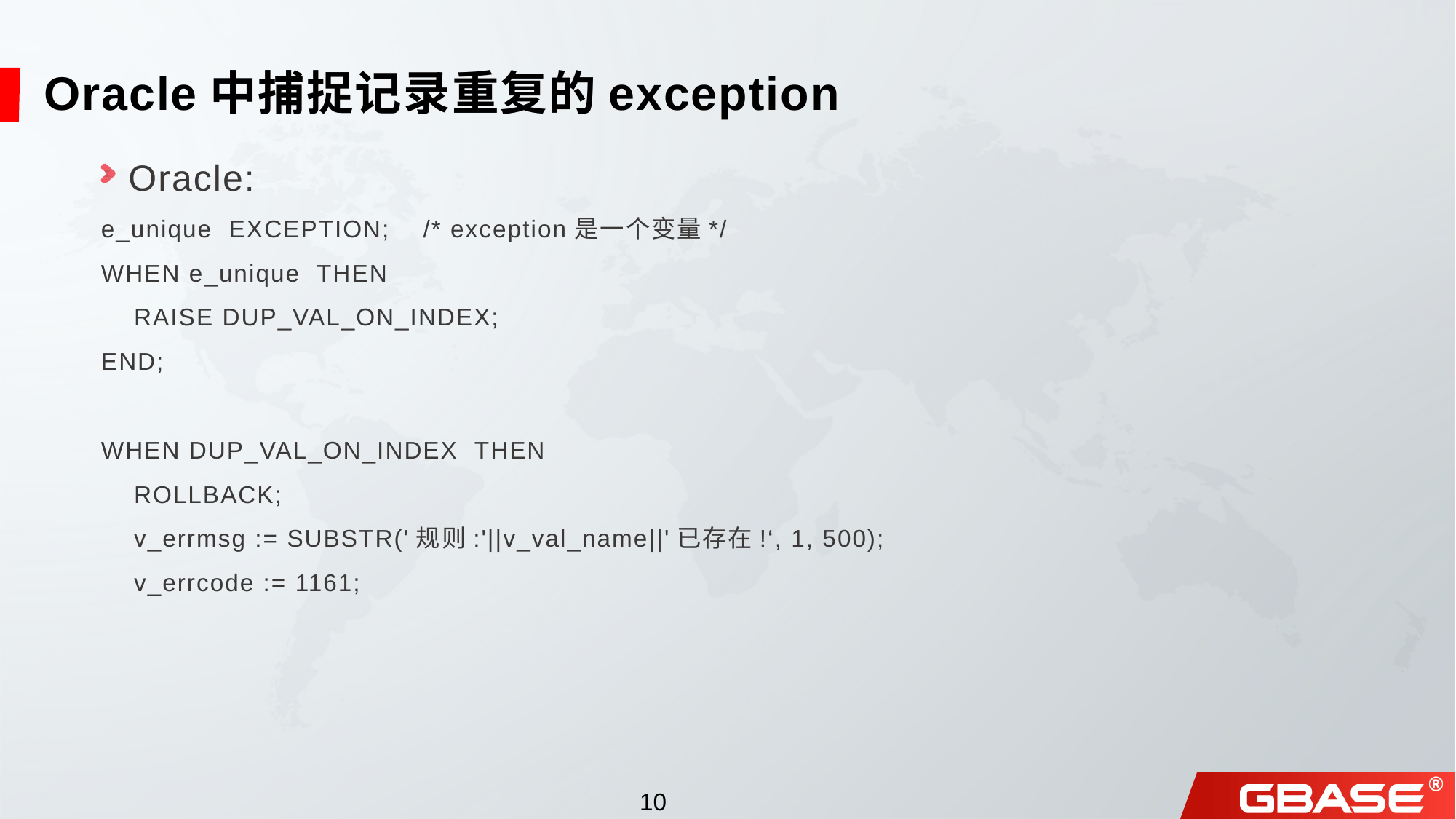

# Oracle中捕捉记录重复的exception
Oracle:
e_unique  EXCEPTION;    /* exception是一个变量*/
WHEN e_unique  THEN
    RAISE DUP_VAL_ON_INDEX;
END;

WHEN DUP_VAL_ON_INDEX  THEN
    ROLLBACK;
    v_errmsg := SUBSTR('规则:'||v_val_name||'已存在!‘, 1, 500);
    v_errcode := 1161;